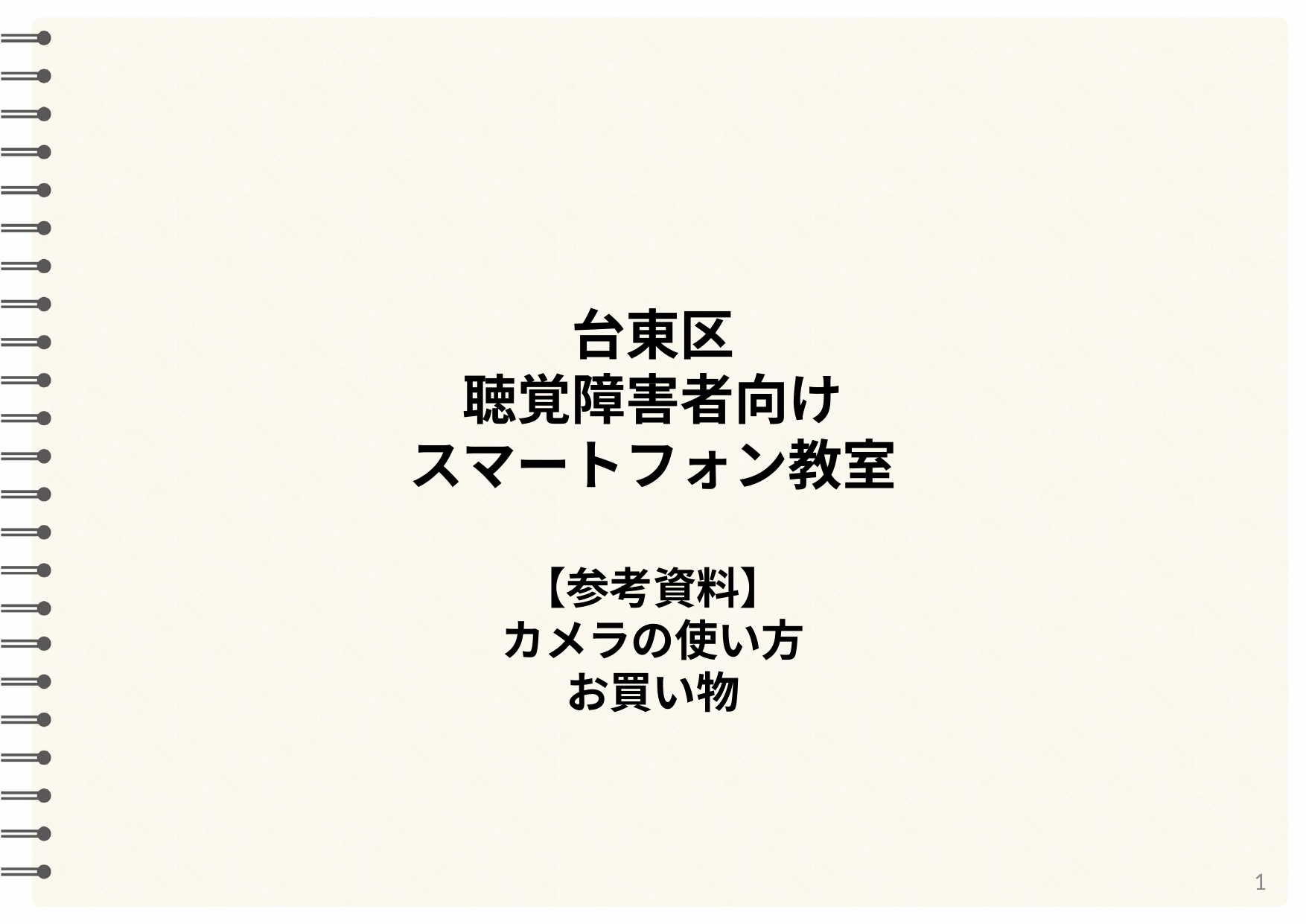

台東区
聴覚障害者向け
スマートフォン教室

【参考資料】
カメラの使い方
お買い物
1